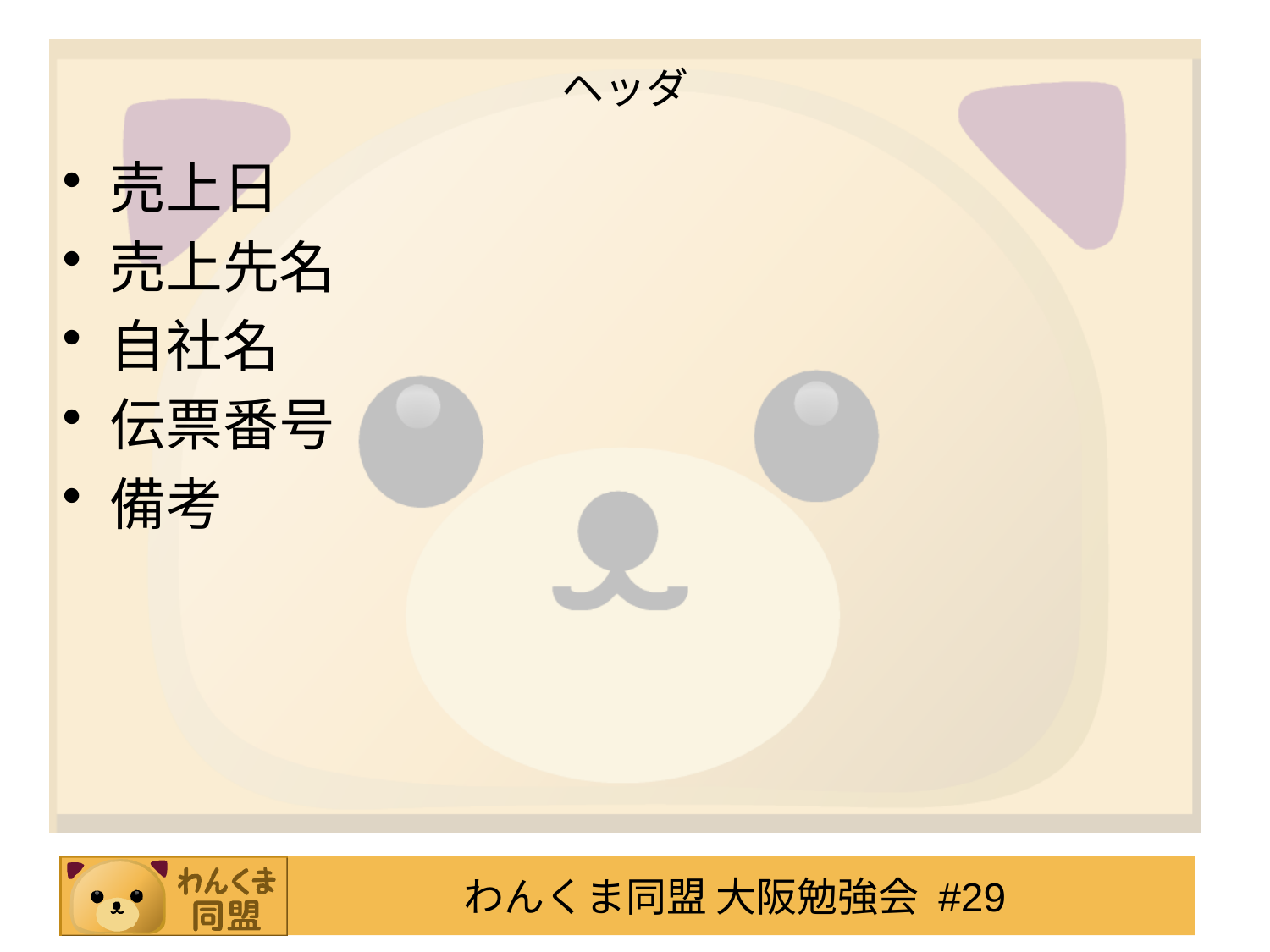

# ヘッダ
売上日
売上先名
自社名
伝票番号
備考